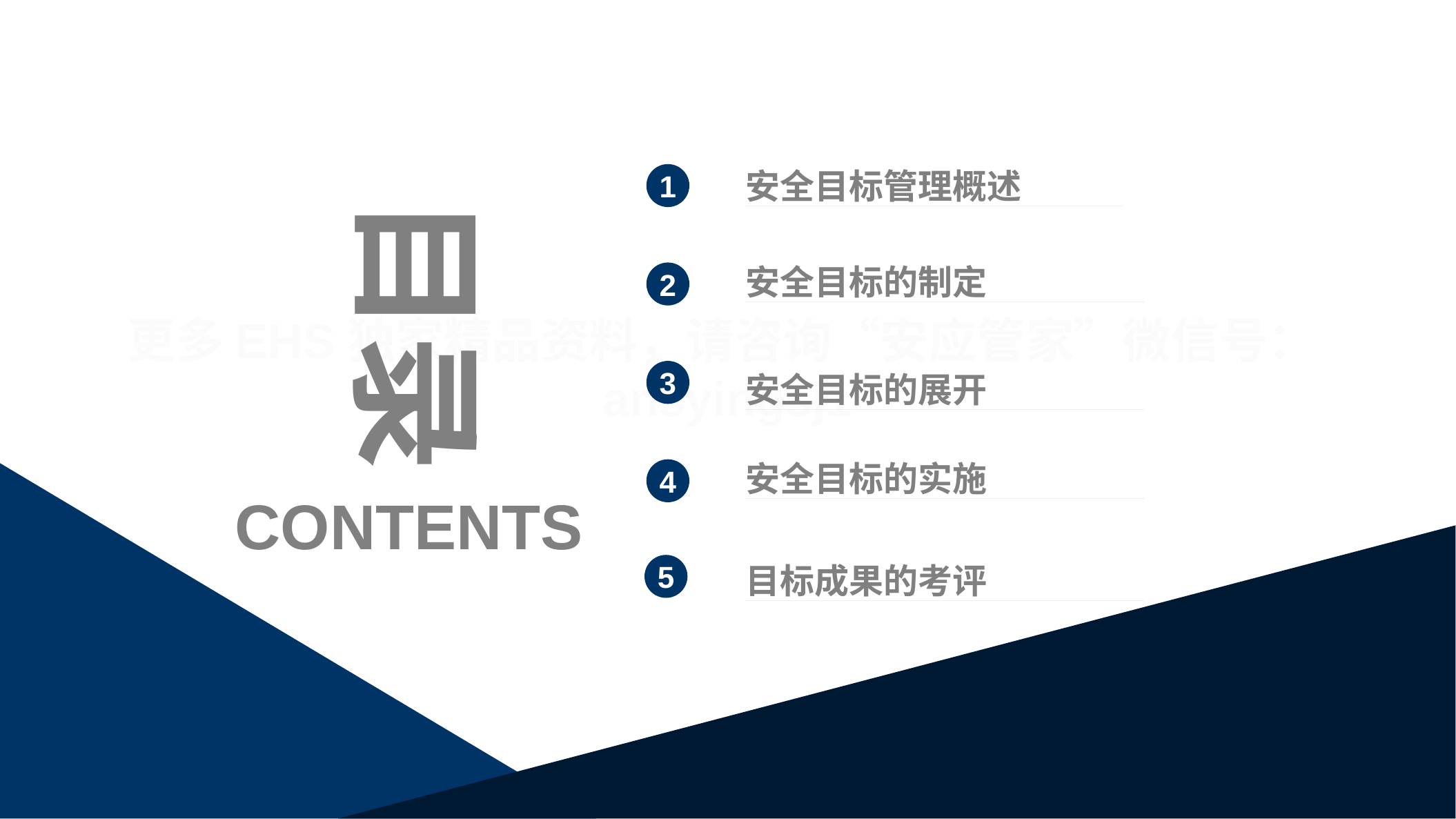

目录
1
安全目标管理概述
安全目标的制定
2
安全目标的展开
3
安全目标的实施
4

CONTENTS

目标成果的考评
5